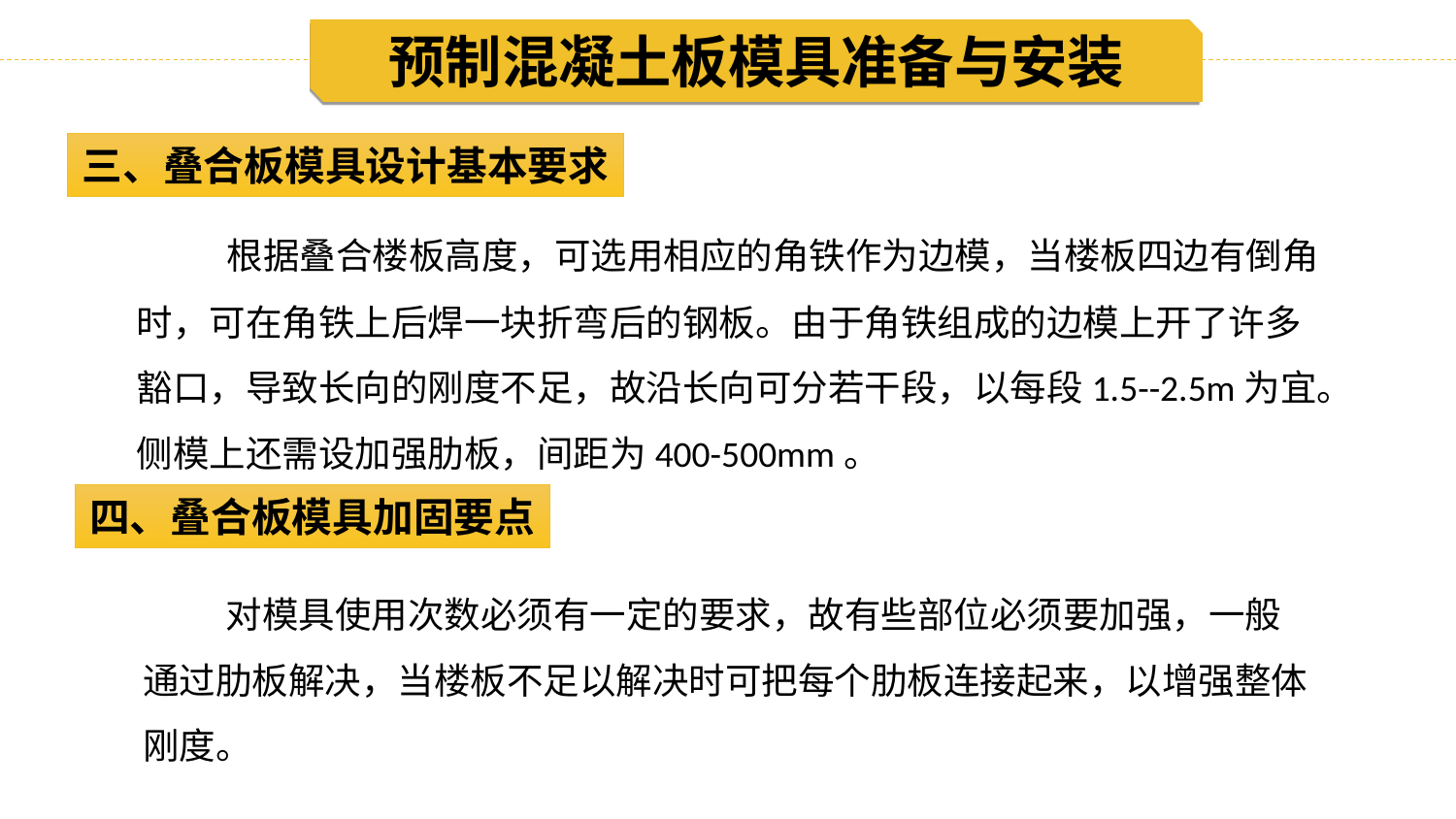

预制混凝土板模具准备与安装
三、叠合板模具设计基本要求
         根据叠合楼板高度，可选用相应的角铁作为边模，当楼板四边有倒角时，可在角铁上后焊一块折弯后的钢板。由于角铁组成的边模上开了许多豁口，导致长向的刚度不足，故沿长向可分若干段，以每段1.5--2.5m为宜。侧模上还需设加强肋板，间距为400-500mm。
四、叠合板模具加固要点
         对模具使用次数必须有一定的要求，故有些部位必须要加强，一般通过肋板解决，当楼板不足以解决时可把每个肋板连接起来，以增强整体刚度。